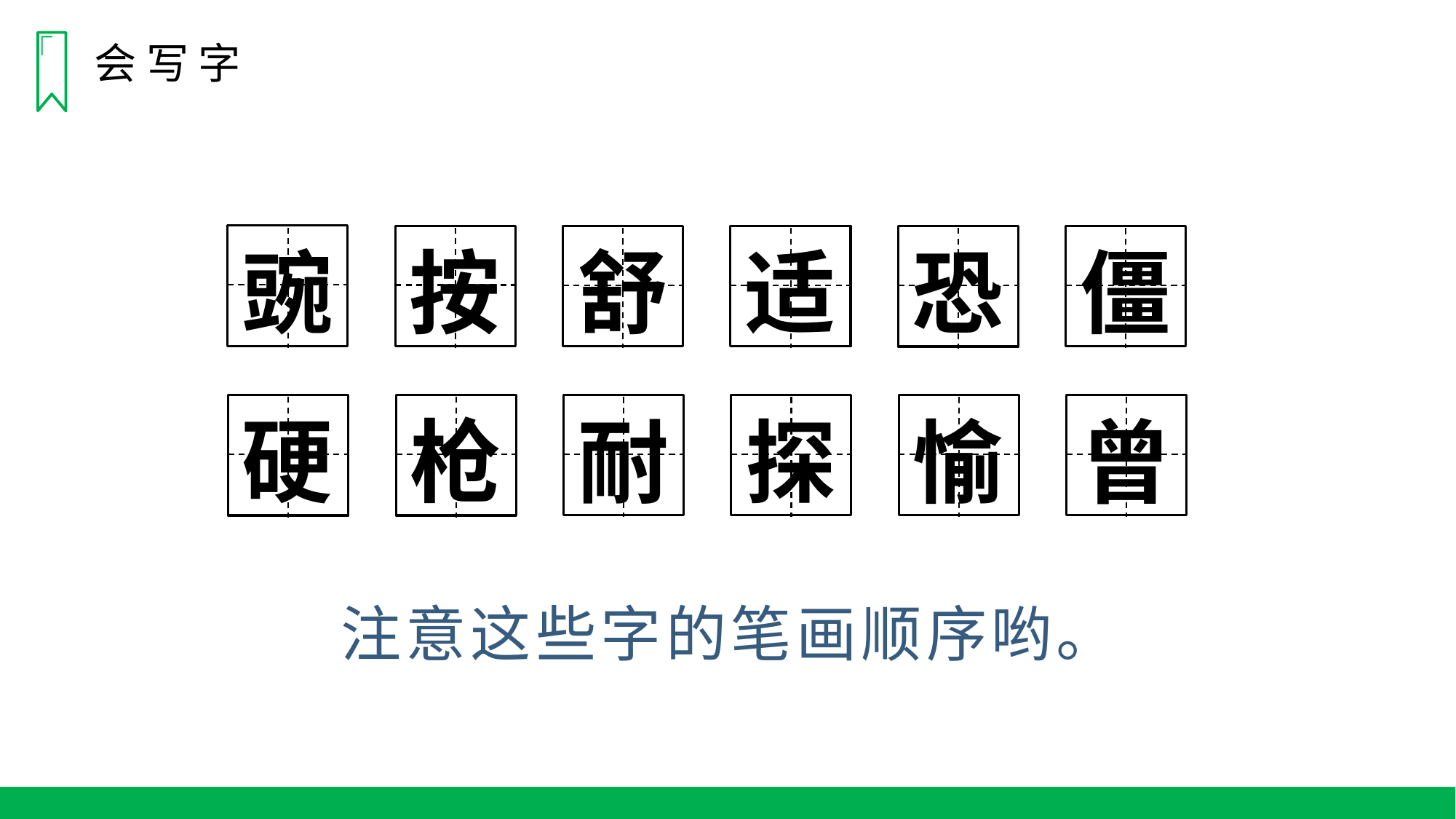

会 写 字

豌

按

舒

适

恐

僵

硬

枪

耐

探

愉

曾
注意这些字的笔画顺序哟。